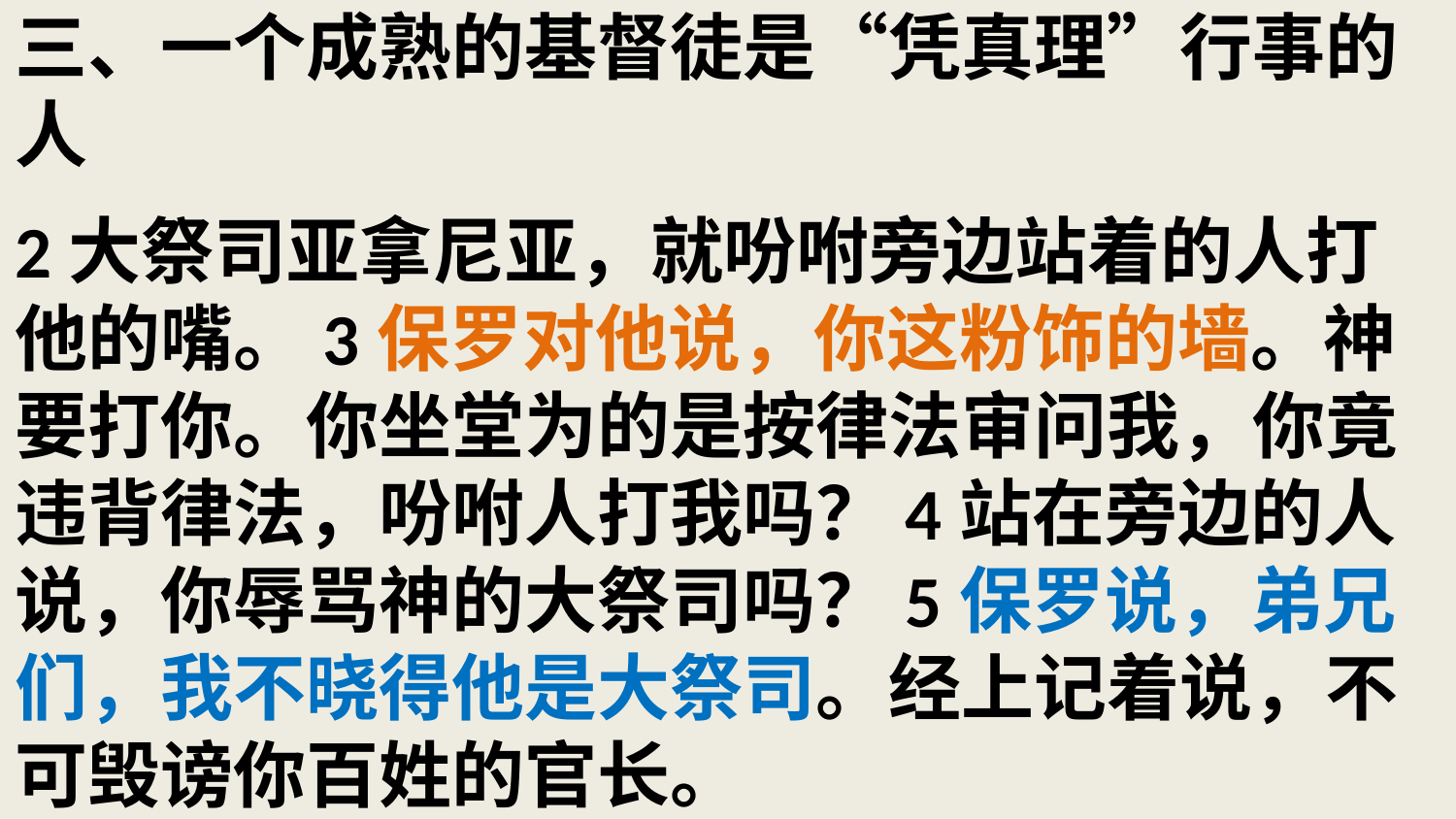

# 三、一个成熟的基督徒是“凭真理”行事的人 2大祭司亚拿尼亚，就吩咐旁边站着的人打他的嘴。3保罗对他说，你这粉饰的墙。神要打你。你坐堂为的是按律法审问我，你竟违背律法，吩咐人打我吗？4站在旁边的人说，你辱骂神的大祭司吗？5保罗说，弟兄们，我不晓得他是大祭司。经上记着说，不可毁谤你百姓的官长。